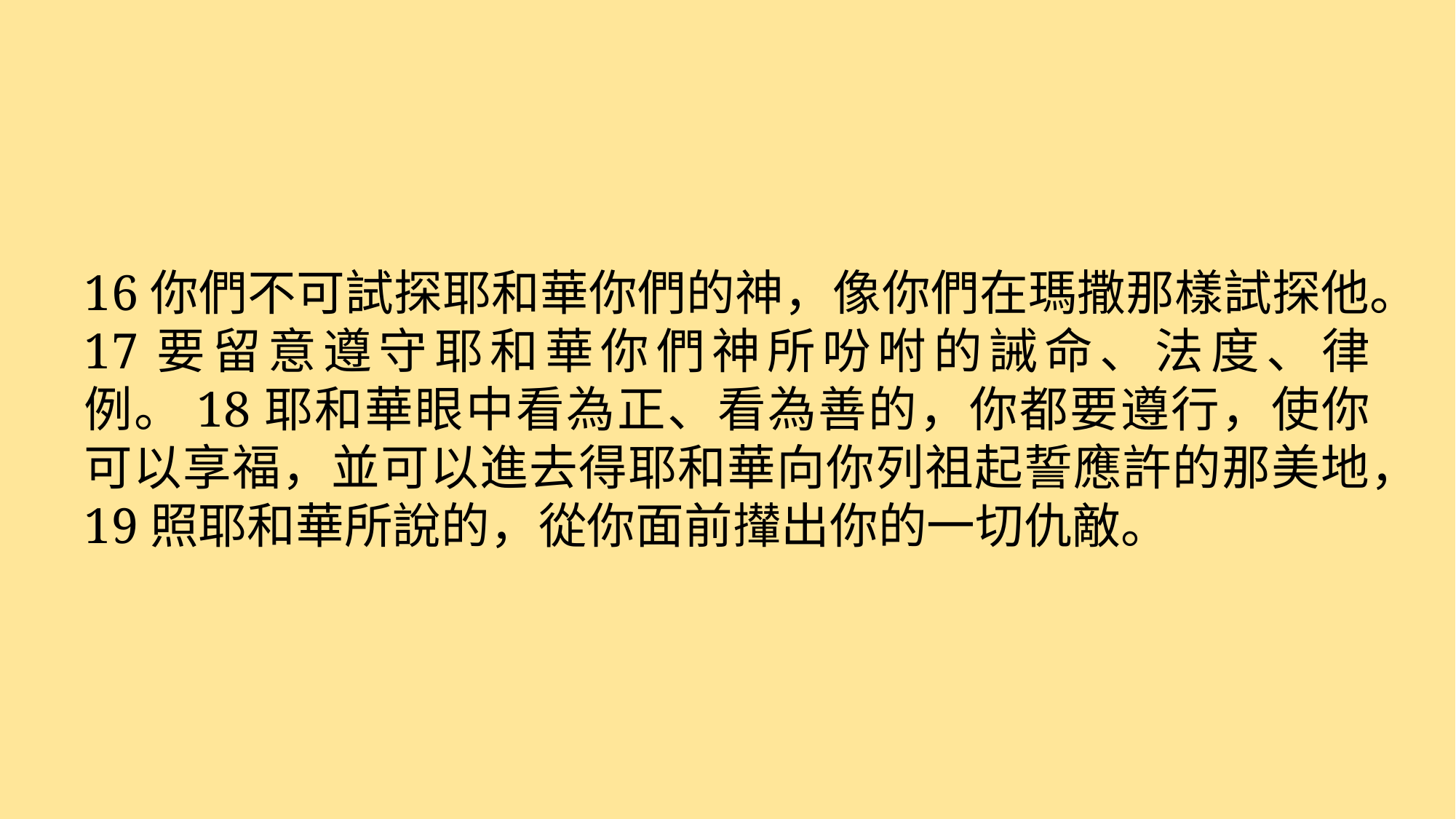

16你們不可試探耶和華你們的神，像你們在瑪撒那樣試探他。17要留意遵守耶和華你們神所吩咐的誡命、法度、律例。18耶和華眼中看為正、看為善的，你都要遵行，使你可以享福，並可以進去得耶和華向你列祖起誓應許的那美地，19照耶和華所說的，從你面前攆出你的一切仇敵。